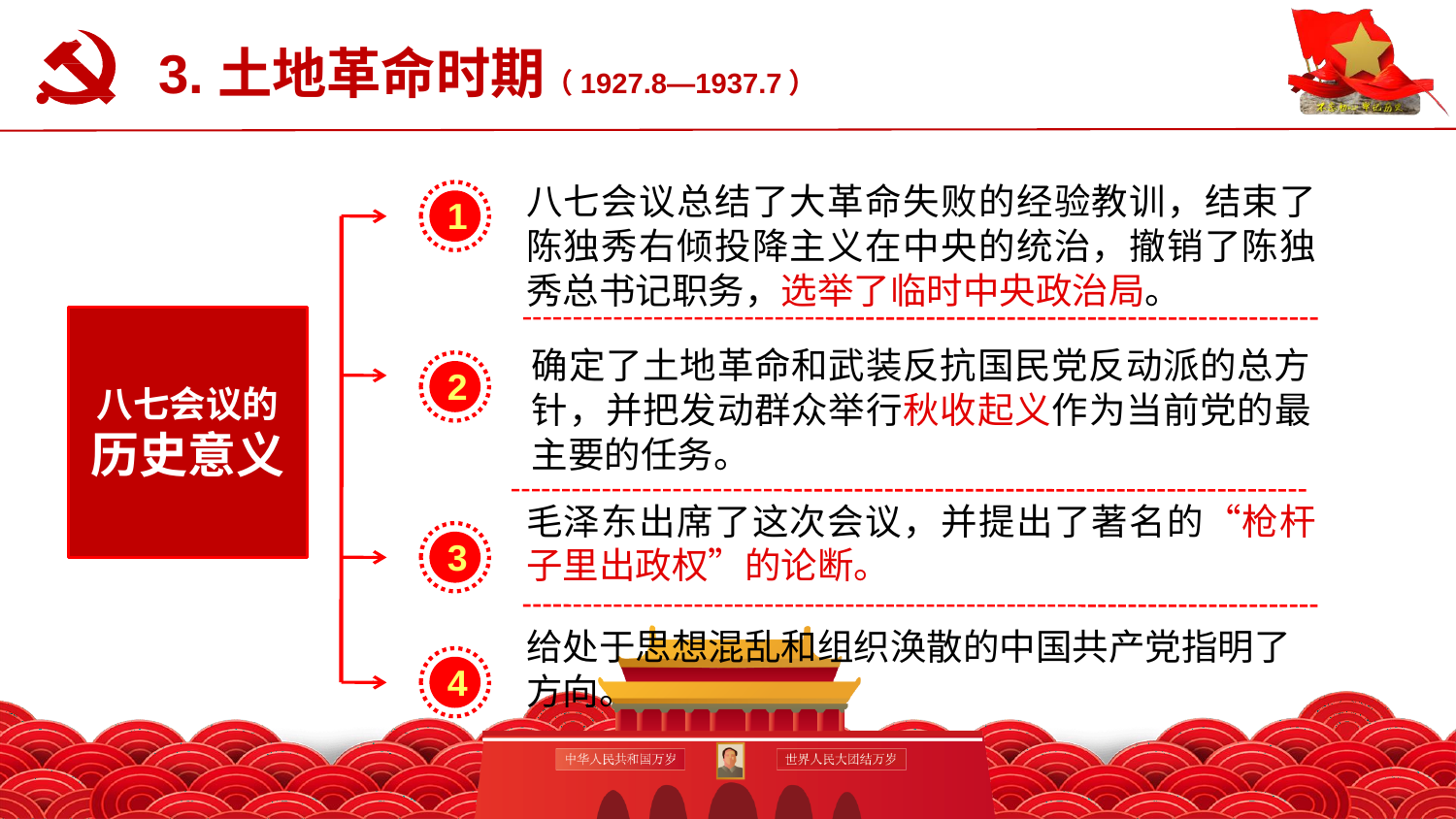

# 3.土地革命时期（1927.8—1937.7）
认真学习党史新中国史

八七会议总结了大革命失败的经验教训，结束了陈独秀右倾投降主义在中央的统治，撤销了陈独秀总书记职务，选举了临时中央政治局。

 1
八七会议的
历史意义
确定了土地革命和武装反抗国民党反动派的总方针，并把发动群众举行秋收起义作为当前党的最主要的任务。

 2
毛泽东出席了这次会议，并提出了著名的“枪杆子里出政权”的论断。

 3
给处于思想混乱和组织涣散的中国共产党指明了方向。

 4